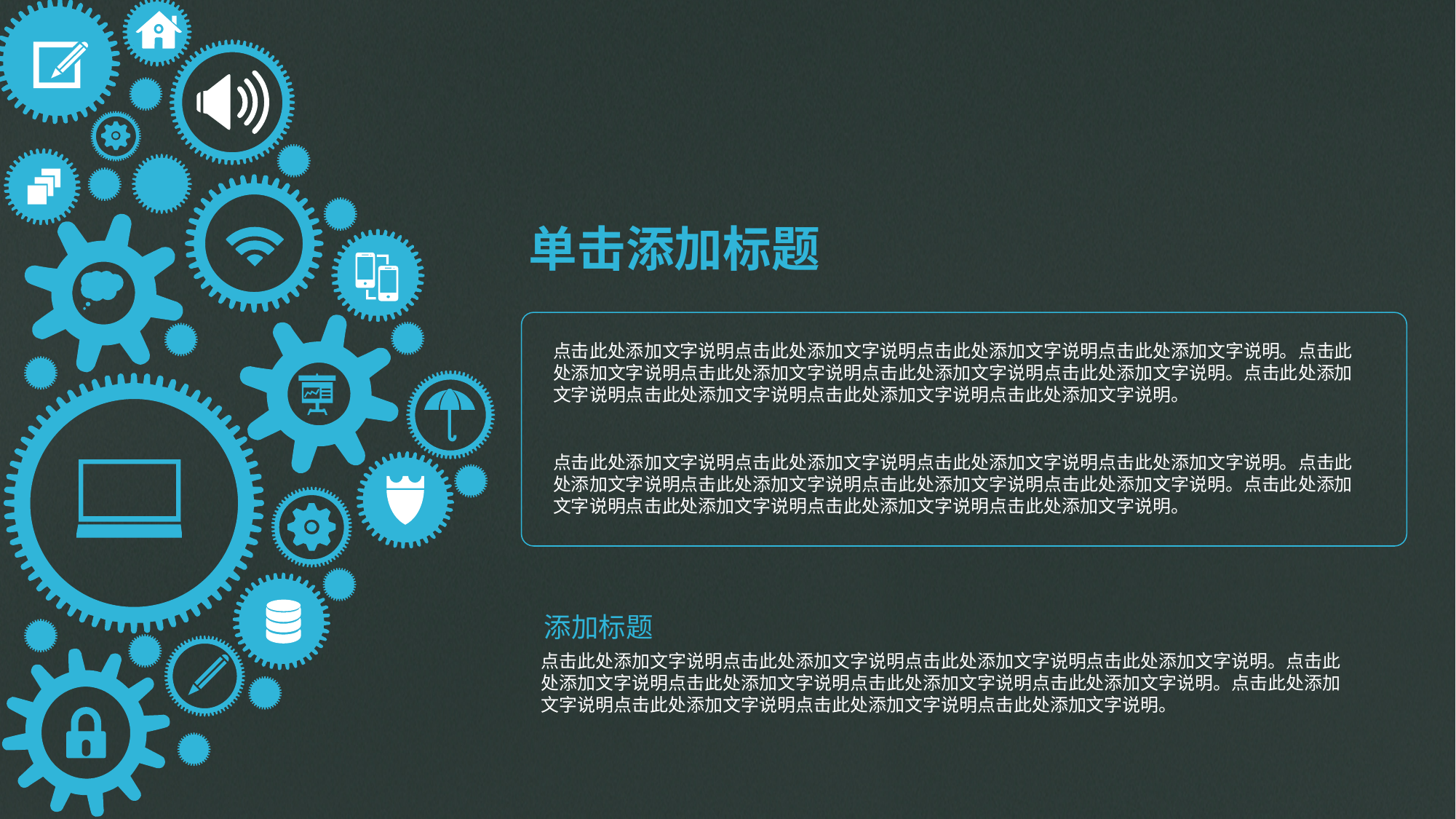

单击添加标题

点击此处添加文字说明点击此处添加文字说明点击此处添加文字说明点击此处添加文字说明。点击此处添加文字说明点击此处添加文字说明点击此处添加文字说明点击此处添加文字说明。点击此处添加文字说明点击此处添加文字说明点击此处添加文字说明点击此处添加文字说明。

点击此处添加文字说明点击此处添加文字说明点击此处添加文字说明点击此处添加文字说明。点击此处添加文字说明点击此处添加文字说明点击此处添加文字说明点击此处添加文字说明。点击此处添加文字说明点击此处添加文字说明点击此处添加文字说明点击此处添加文字说明。

添加标题

点击此处添加文字说明点击此处添加文字说明点击此处添加文字说明点击此处添加文字说明。点击此处添加文字说明点击此处添加文字说明点击此处添加文字说明点击此处添加文字说明。点击此处添加文字说明点击此处添加文字说明点击此处添加文字说明点击此处添加文字说明。